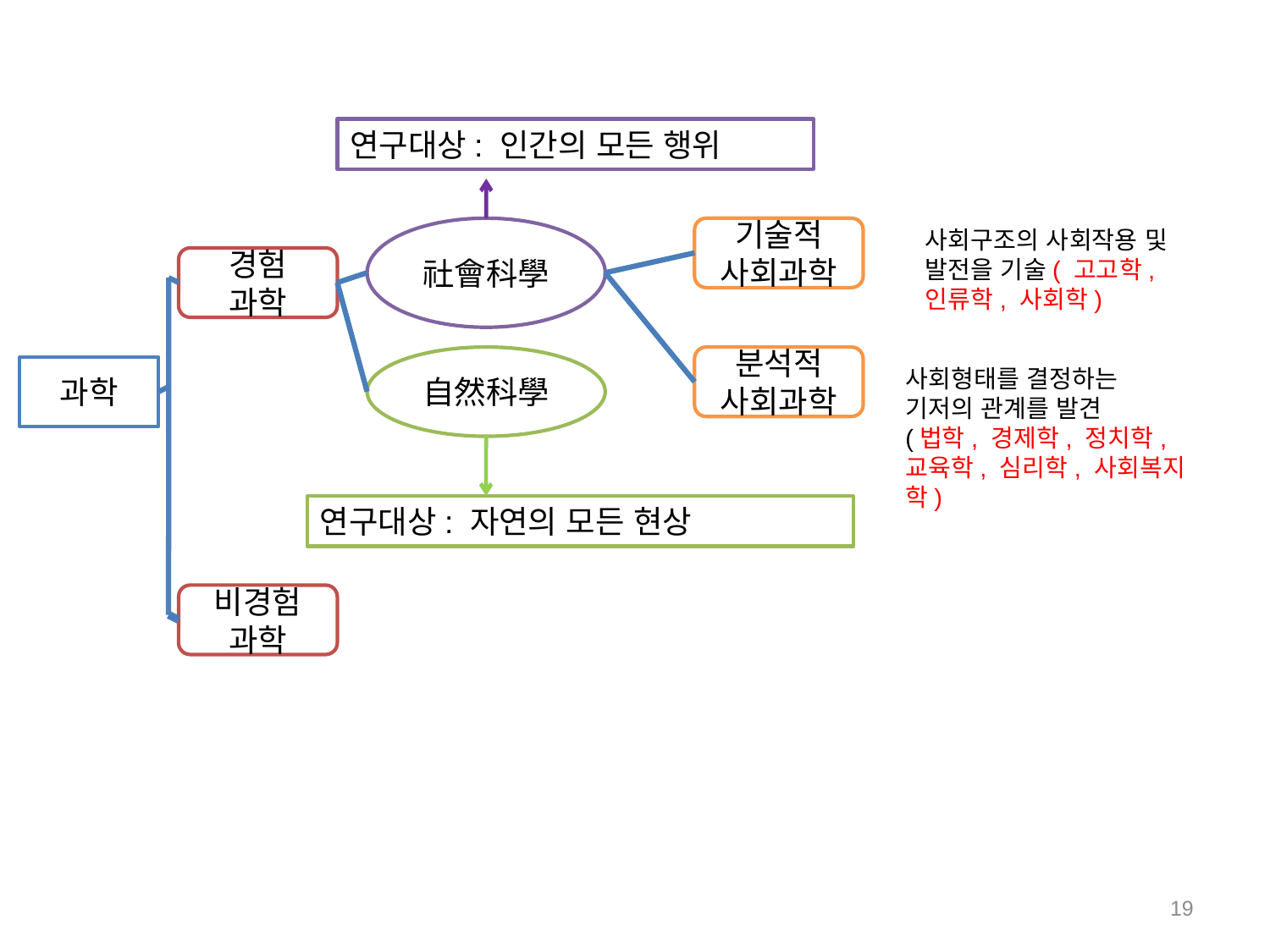

연구대상: 인간의 모든 행위
社會科學
기술적
사회과학
사회구조의 사회작용 및 발전을 기술( 고고학, 인류학, 사회학)
경험
과학
自然科學
분석적 사회과학
과학
사회형태를 결정하는
기저의 관계를 발견
(법학, 경제학, 정치학,
교육학, 심리학, 사회복지학)
연구대상: 자연의 모든 현상
비경험
과학
19